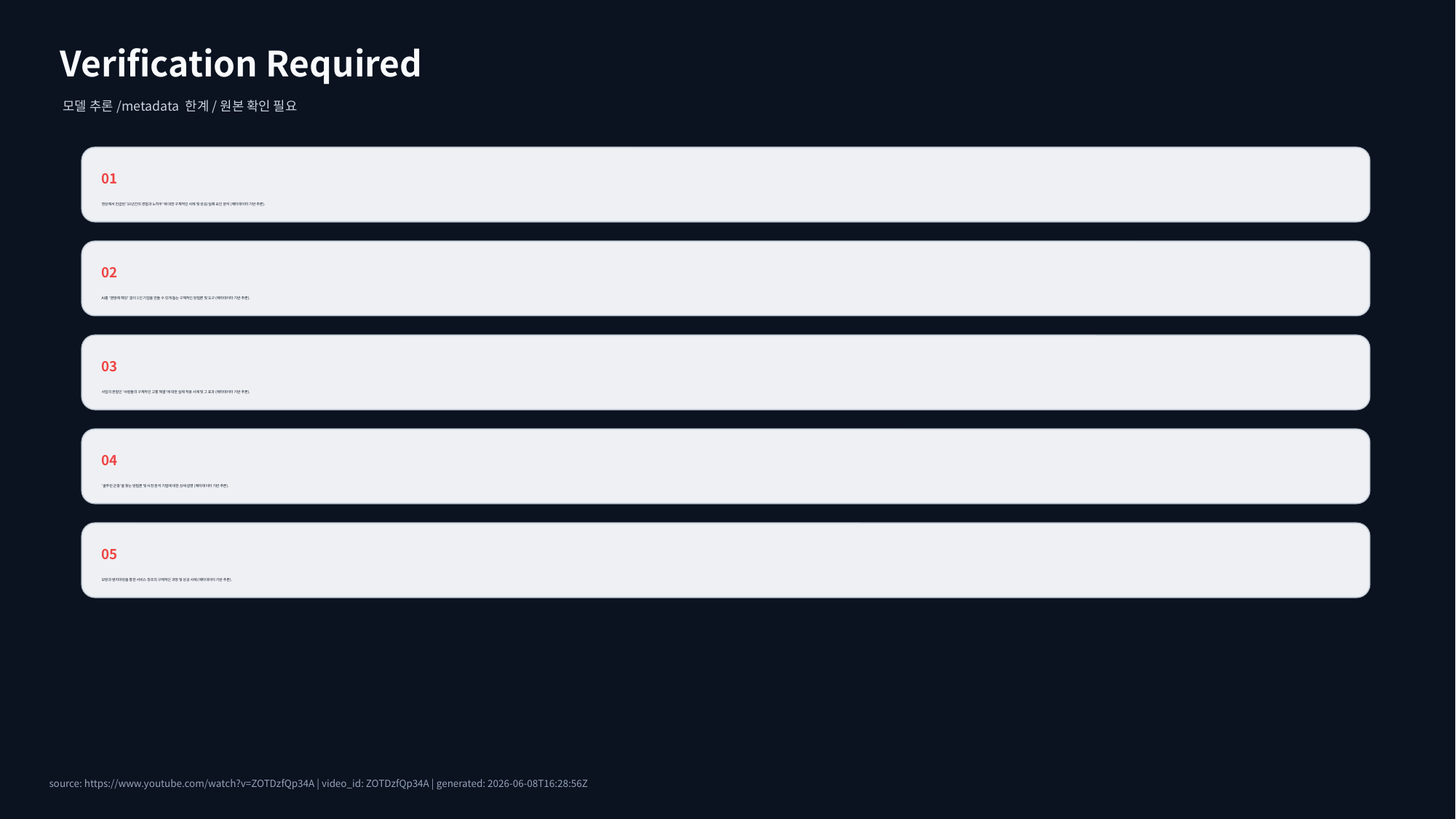

Verification Required
모델 추론/metadata 한계/원본 확인 필요

01
영상에서 언급된 '10년간의 경험과 노하우'에 대한 구체적인 사례 및 성공/실패 요인 분석 (메타데이터 기반 추론).

02
AI를 '맨땅에 헤딩' 없이 1인 기업을 만들 수 있게 돕는 구체적인 방법론 및 도구 (메타데이터 기반 추론).

03
사업의 본질인 '사람들의 구체적인 고통 해결'에 대한 실제 적용 사례 및 그 효과 (메타데이터 기반 추론).

04
'굶주린 군중'을 찾는 방법론 및 시장 분석 기법에 대한 상세 설명 (메타데이터 기반 추론).

05
모방과 벤치마킹을 통한 서비스 창조의 구체적인 과정 및 성공 사례 (메타데이터 기반 추론).
source: https://www.youtube.com/watch?v=ZOTDzfQp34A | video_id: ZOTDzfQp34A | generated: 2026-06-08T16:28:56Z